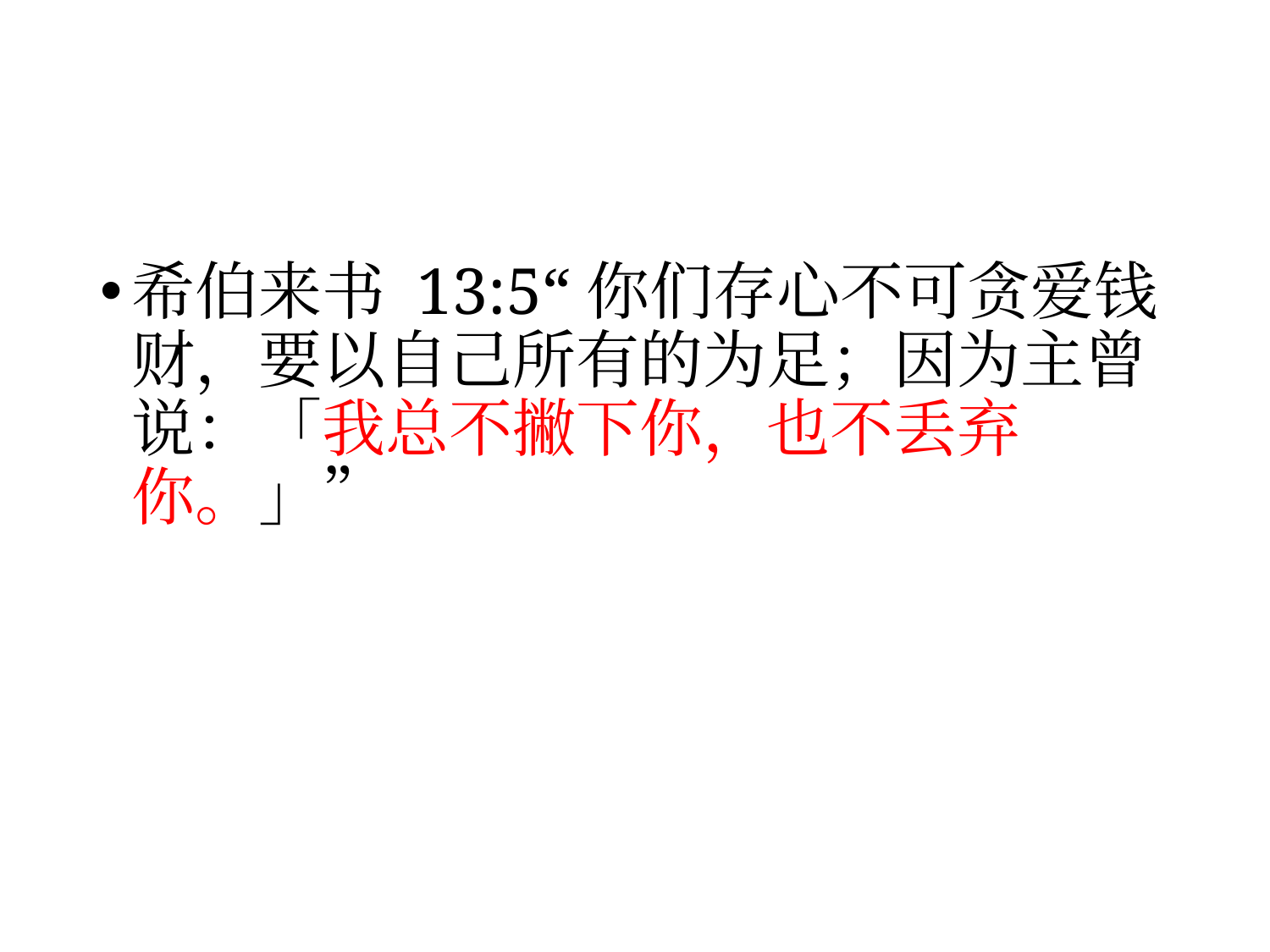

#
希伯来书‬ ‭13:5‬“你们存心不可贪爱钱财，要以自己所有的为足；因为主曾说：「我总不撇下你，也不丢弃你。」”